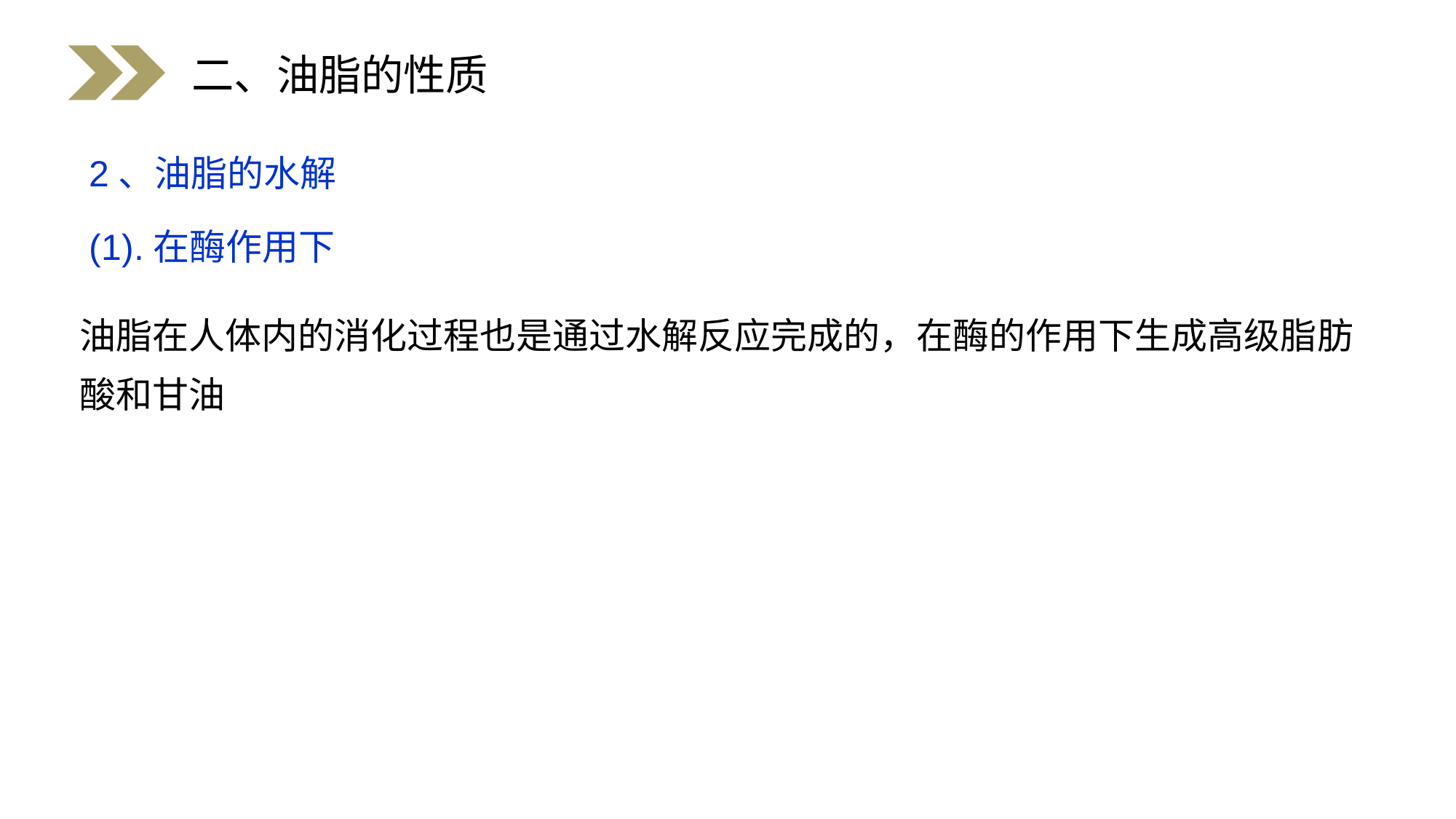

二、油脂的性质
2、油脂的水解
(1).在酶作用下
油脂在人体内的消化过程也是通过水解反应完成的，在酶的作用下生成高级脂肪酸和甘油